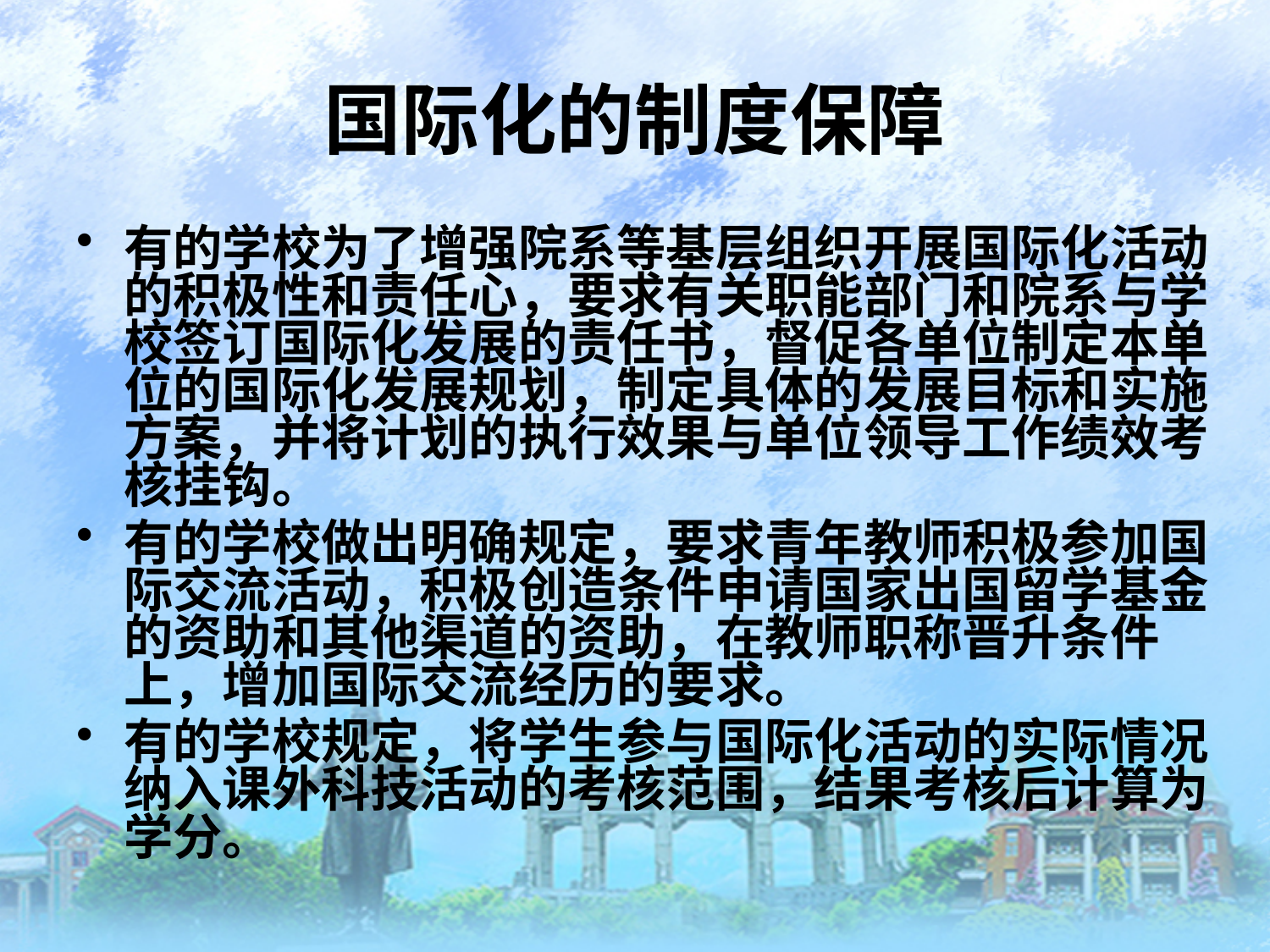

# 国际化的制度保障
有的学校为了增强院系等基层组织开展国际化活动的积极性和责任心，要求有关职能部门和院系与学校签订国际化发展的责任书，督促各单位制定本单位的国际化发展规划，制定具体的发展目标和实施方案，并将计划的执行效果与单位领导工作绩效考核挂钩。
有的学校做出明确规定，要求青年教师积极参加国际交流活动，积极创造条件申请国家出国留学基金的资助和其他渠道的资助，在教师职称晋升条件上，增加国际交流经历的要求。
有的学校规定，将学生参与国际化活动的实际情况纳入课外科技活动的考核范围，结果考核后计算为学分。